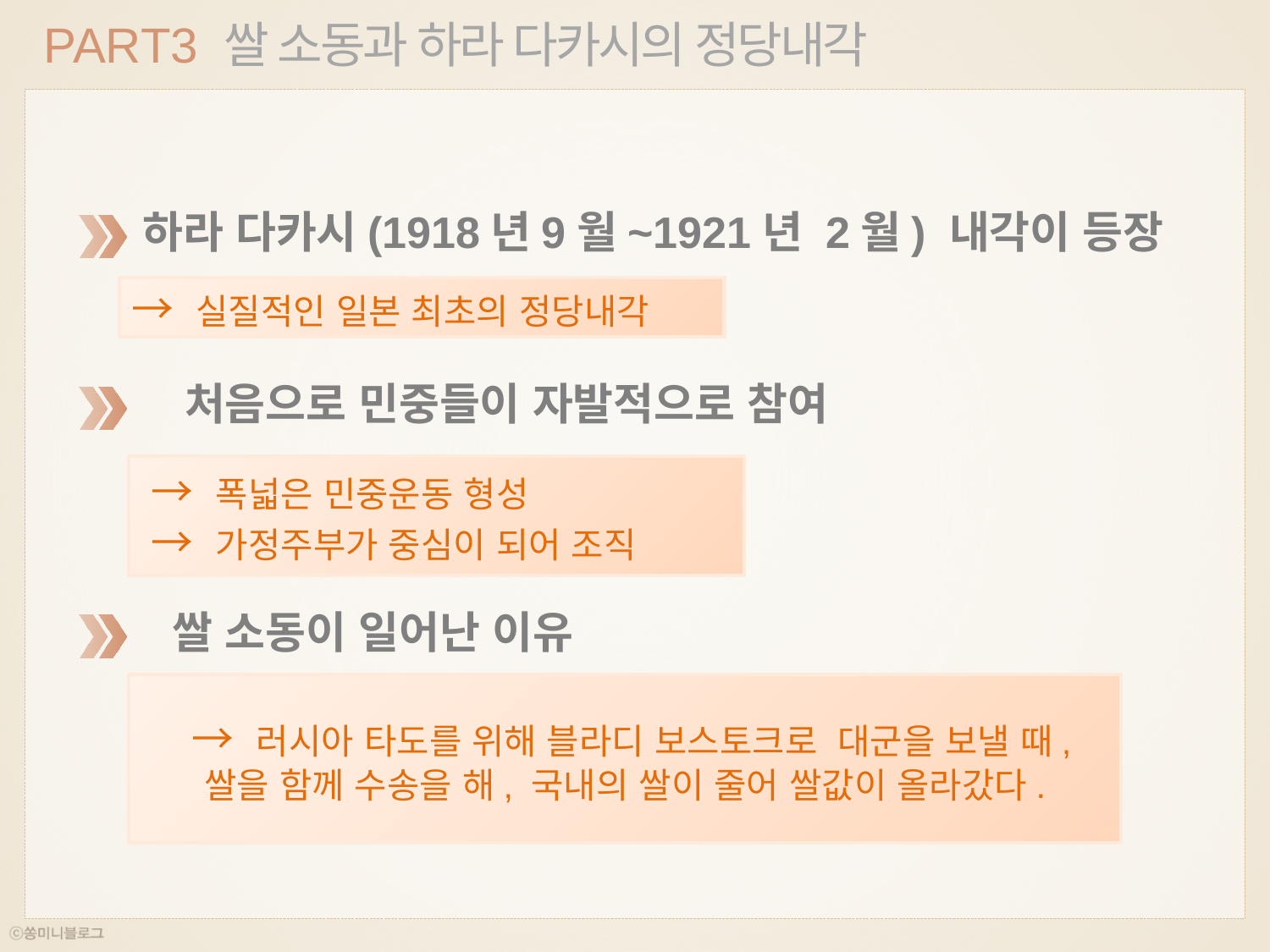

PART3 쌀 소동과 하라 다카시의 정당내각

 하라 다카시(1918년9월~1921년 2월) 내각이 등장

→ 실질적인 일본 최초의 정당내각
 처음으로 민중들이 자발적으로 참여

 → 폭넓은 민중운동 형성
 → 가정주부가 중심이 되어 조직
 쌀 소동이 일어난 이유

  → 러시아 타도를 위해 블라디 보스토크로  대군을 보낼 때,쌀을 함께 수송을 해, 국내의 쌀이 줄어 쌀값이 올라갔다.